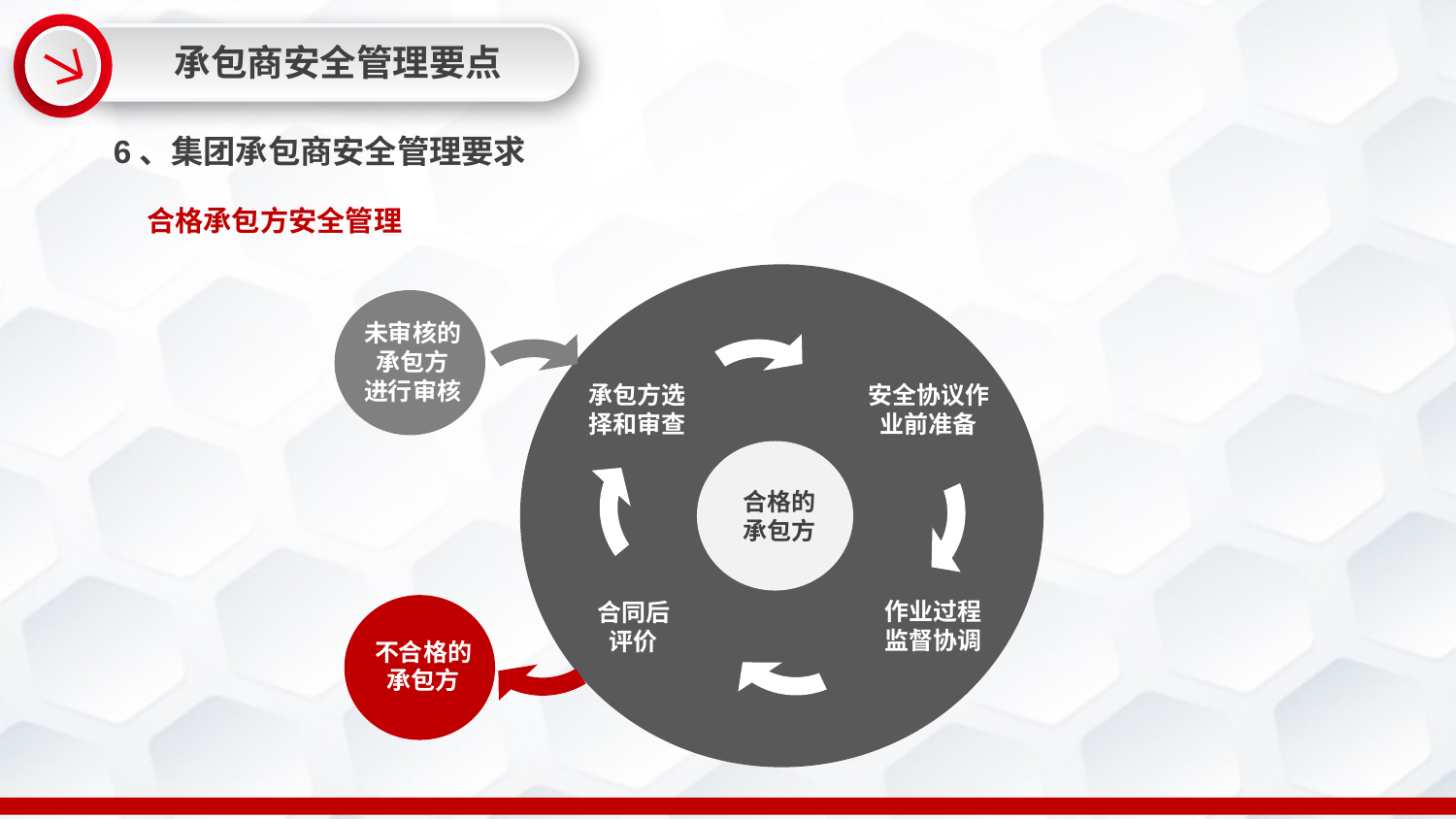

承包商安全管理要点
6、集团承包商安全管理要求
合格承包方安全管理

未审核的
承包方
进行审核

合格的
承包方

不合格的
承包方

承包方选择和审查
安全协议作业前准备

作业过程监督协调
合同后评价